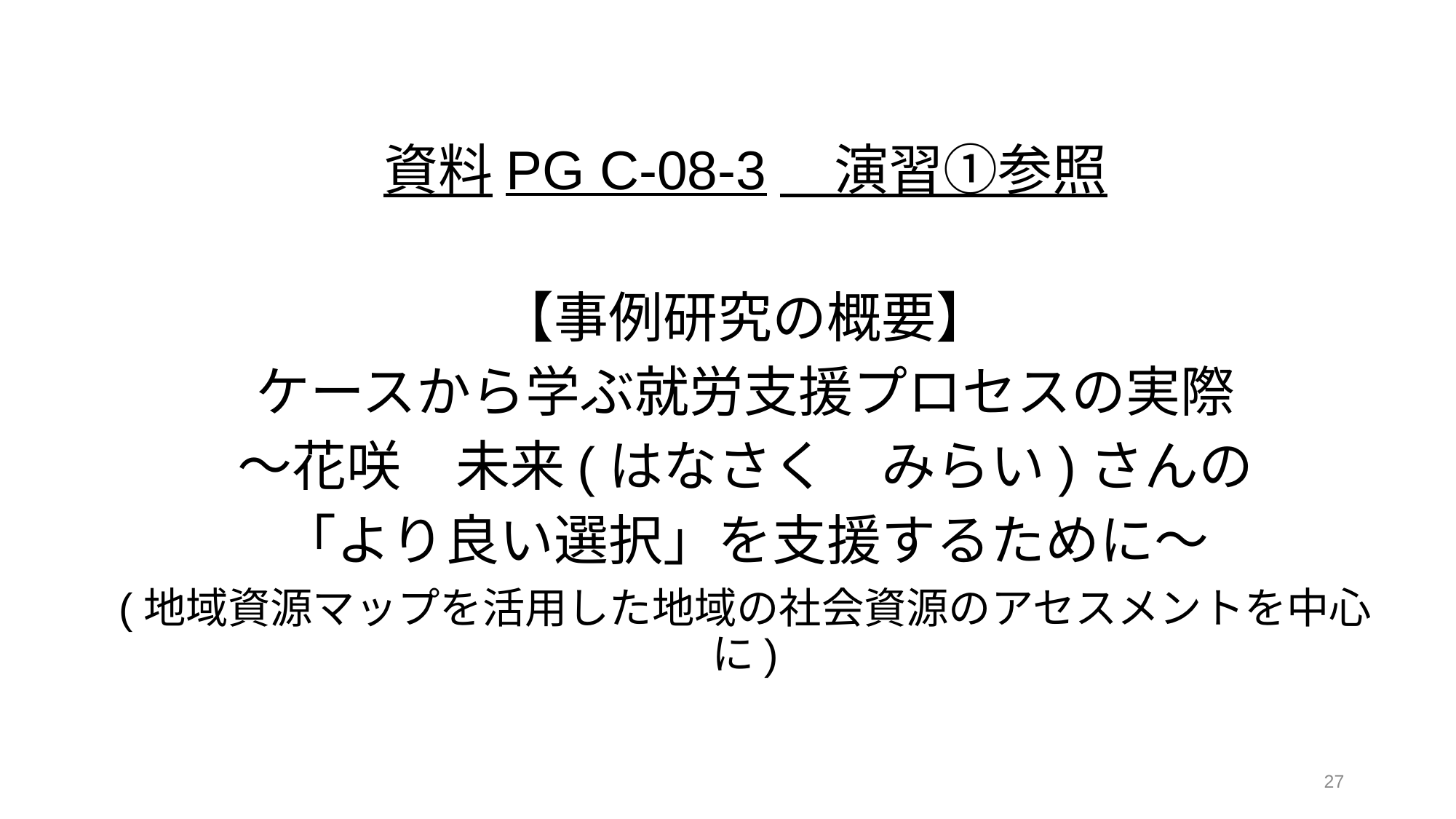

資料PG C-08-3　演習①参照

【事例研究の概要】
ケースから学ぶ就労支援プロセスの実際
～花咲　未来(はなさく　みらい)さんの
「より良い選択」を支援するために～
(地域資源マップを活用した地域の社会資源のアセスメントを中心に)

27